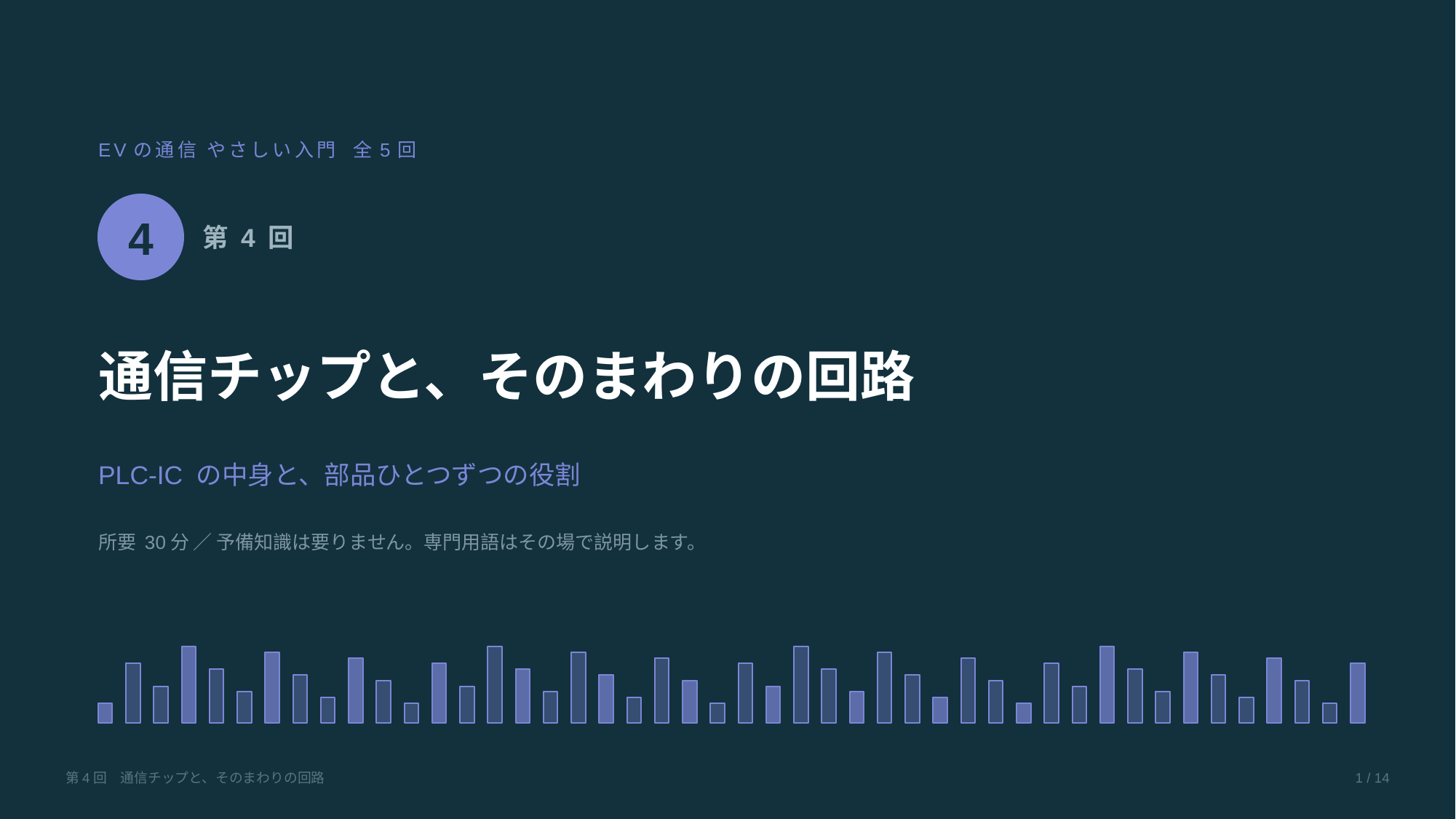

EVの通信 やさしい入門  全5回

4
第 4 回
通信チップと、そのまわりの回路
PLC-IC の中身と、部品ひとつずつの役割
所要 30分 ／ 予備知識は要りません。専門用語はその場で説明します。

第4回　通信チップと、そのまわりの回路
1 / 14